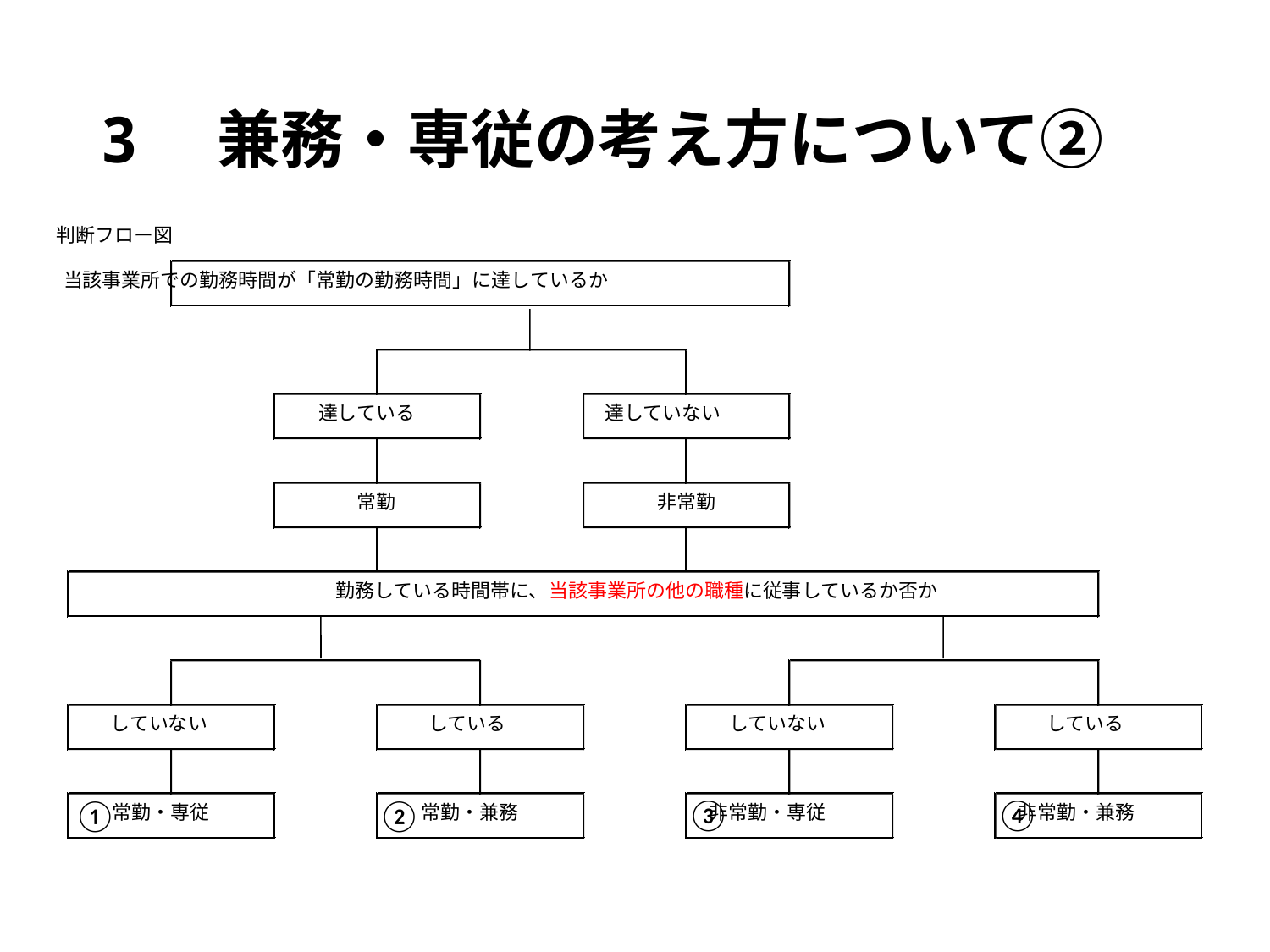

# 3　兼務・専従の考え方について②

判断フロー図

当該事業所での勤務時間が「常勤の勤務時間」に達しているか

達している
達していない

常勤
非常勤

勤務している時間帯に、当該事業所の他の職種に従事しているか否か

していない
している
していない
している

常勤・専従
常勤・兼務
非常勤・専従
非常勤・兼務

③
④
①
②